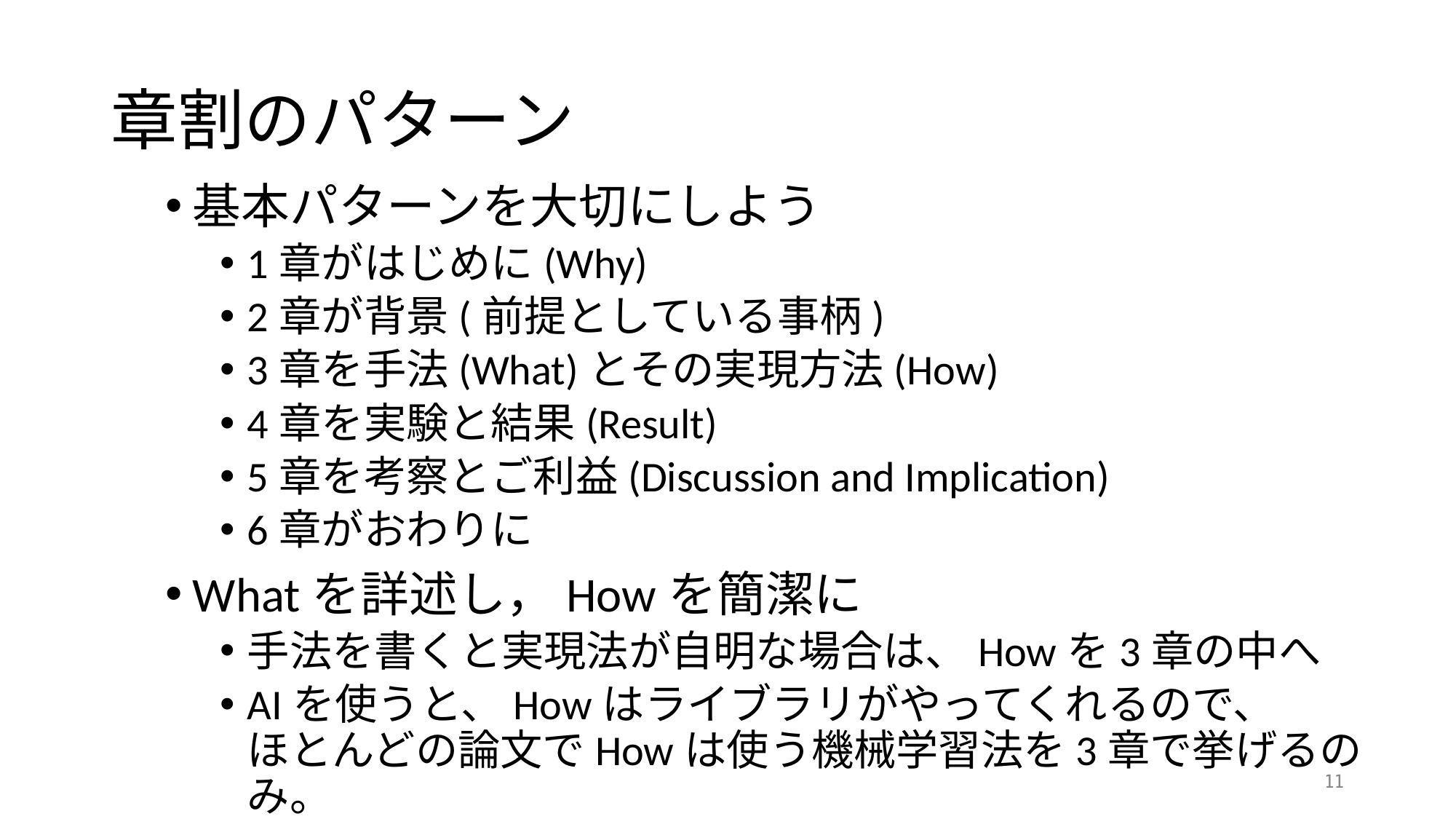

# 章割のパターン
基本パターンを大切にしよう
1章がはじめに(Why)
2章が背景(前提としている事柄)
3章を手法(What)とその実現方法(How)
4章を実験と結果(Result)
5章を考察とご利益(Discussion and Implication)
6章がおわりに
Whatを詳述し，Howを簡潔に
手法を書くと実現法が自明な場合は、Howを3章の中へ
AIを使うと、Howはライブラリがやってくれるので、
ほとんどの論文でHowは使う機械学習法を3章で挙げるのみ。

11